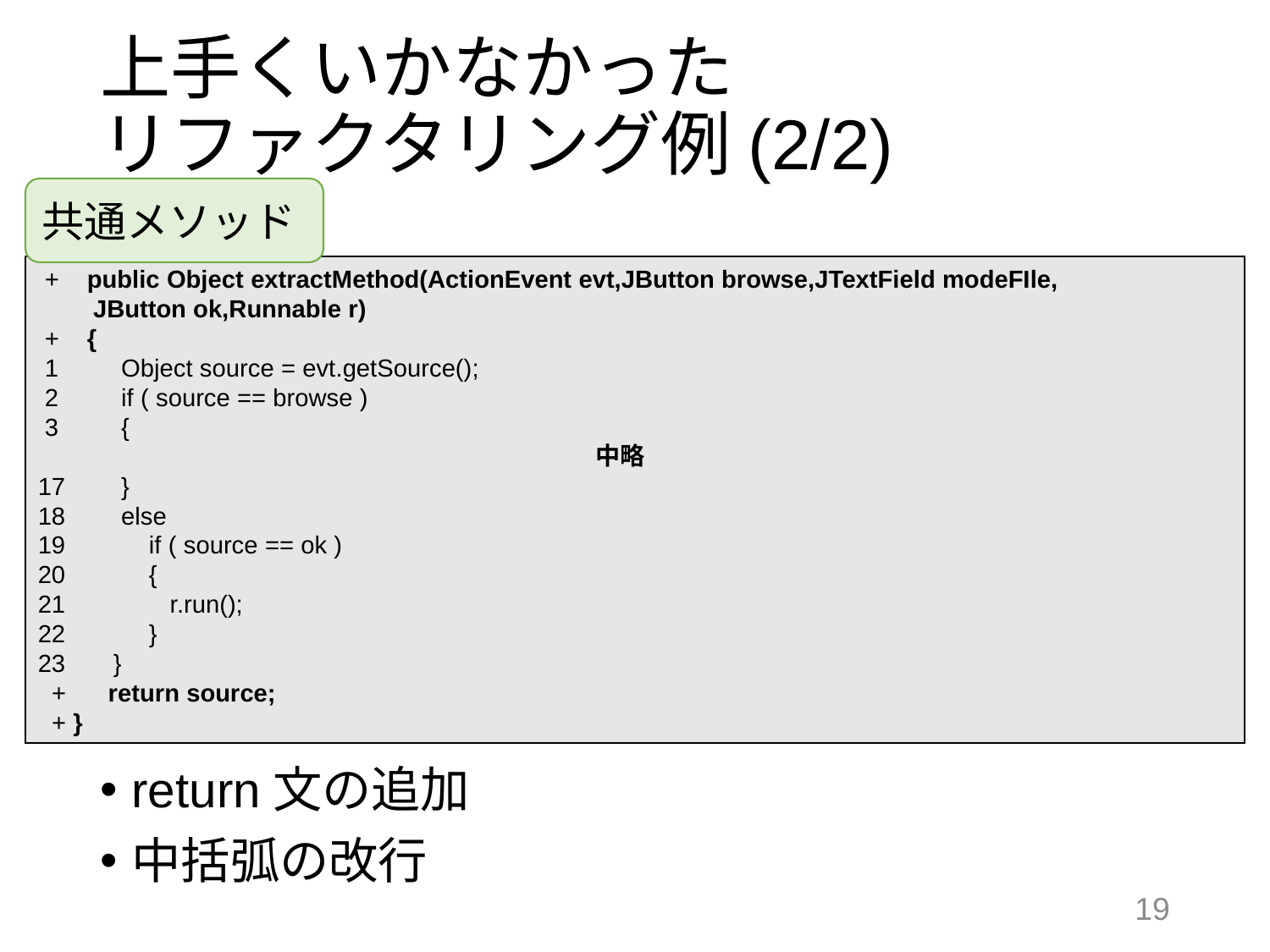

# 上手くいかなかった　　　　　　リファクタリング例(2/2)
共通メソッド
 +    public Object extractMethod(ActionEvent evt,JButton browse,JTextField modeFIle,　　　　　　　　JButton ok,Runnable r)
 +    {
 1         Object source = evt.getSource();
 2         if ( source == browse )
 3         {
				　　中略
17        }
18        else
19            if ( source == ok )
20            {
21               r.run();
22            }
    }
  +      return source;
  + }
return文の追加
中括弧の改行
19